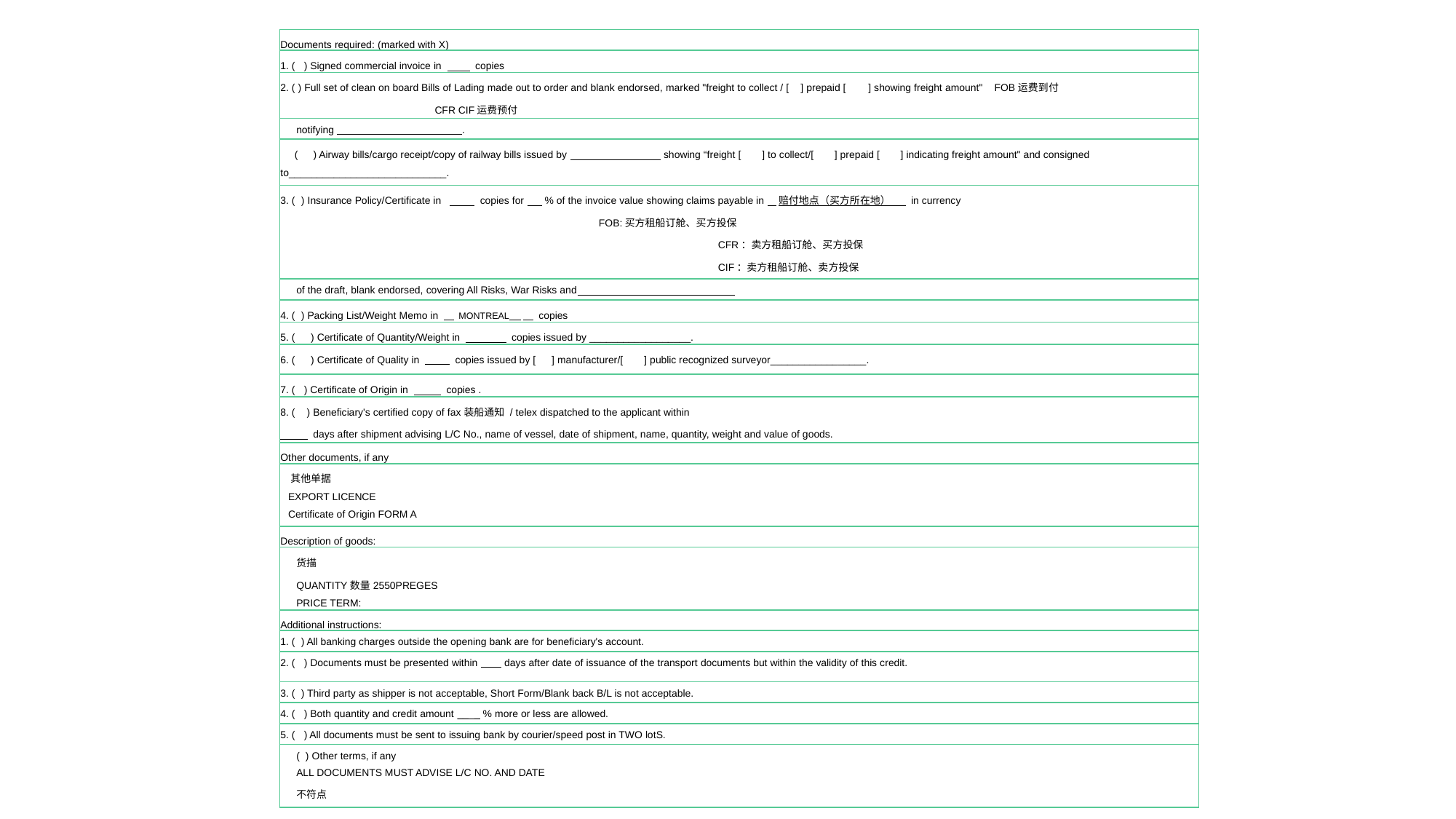

| Documents required: (marked with X) |
| --- |
| 1. ( ) Signed commercial invoice in 　 　 copies |
| 2. ( ) Full set of clean on board Bills of Lading made out to order and blank endorsed, marked "freight to collect / [ ] prepaid [ 　 ] showing freight amount" FOB运费到付 CFR CIF运费预付 |
| notifying . |
| (　) Airway bills/cargo receipt/copy of railway bills issued by showing “freight [ 　 ] to collect/[ 　 ] prepaid [ 　 ] indicating freight amount" and consigned to\_\_\_\_\_\_\_\_\_\_\_\_\_\_\_\_\_\_\_\_\_\_\_\_\_\_\_\_. |
| 3. ( ) Insurance Policy/Certificate in 　 　 copies for % of the invoice value showing claims payable in 赔付地点（买方所在地） in currency FOB:买方租船订舱、买方投保 CFR：卖方租船订舱、买方投保 CIF：卖方租船订舱、卖方投保 |
| of the draft, blank endorsed, covering All Risks, War Risks and |
| 4. ( ) Packing List/Weight Memo in 　 MONTREAL 　 copies |
| 5. (　) Certificate of Quantity/Weight in 　　　　 copies issued by \_\_\_\_\_\_\_\_\_\_\_\_\_\_\_\_\_\_. |
| 6. (　) Certificate of Quality in 　 　 copies issued by [　] manufacturer/[ 　 ] public recognized surveyor\_\_\_\_\_\_\_\_\_\_\_\_\_\_\_\_\_. |
| 7. ( ) Certificate of Origin in 　 　 copies . |
| 8. ( ) Beneficiary's certified copy of fax装船通知 / telex dispatched to the applicant within 　 　 days after shipment advising L/C No., name of vessel, date of shipment, name, quantity, weight and value of goods. |
| Other documents, if any |
| 其他单据 EXPORT LICENCE Certificate of Origin FORM A |
| Description of goods: |
| 货描 QUANTITY数量2550PREGES PRICE TERM: |
| Additional instructions: |
| 1. ( ) All banking charges outside the opening bank are for beneficiary's account. |
| 2. ( ) Documents must be presented within days after date of issuance of the transport documents but within the validity of this credit. |
| 3. ( ) Third party as shipper is not acceptable, Short Form/Blank back B/L is not acceptable. |
| 4. ( ) Both quantity and credit amount \_\_ \_ % more or less are allowed. |
| 5. ( ) All documents must be sent to issuing bank by courier/speed post in TWO lotS. |
| ( ) Other terms, if any ALL DOCUMENTS MUST ADVISE L/C NO. AND DATE 不符点 |
#